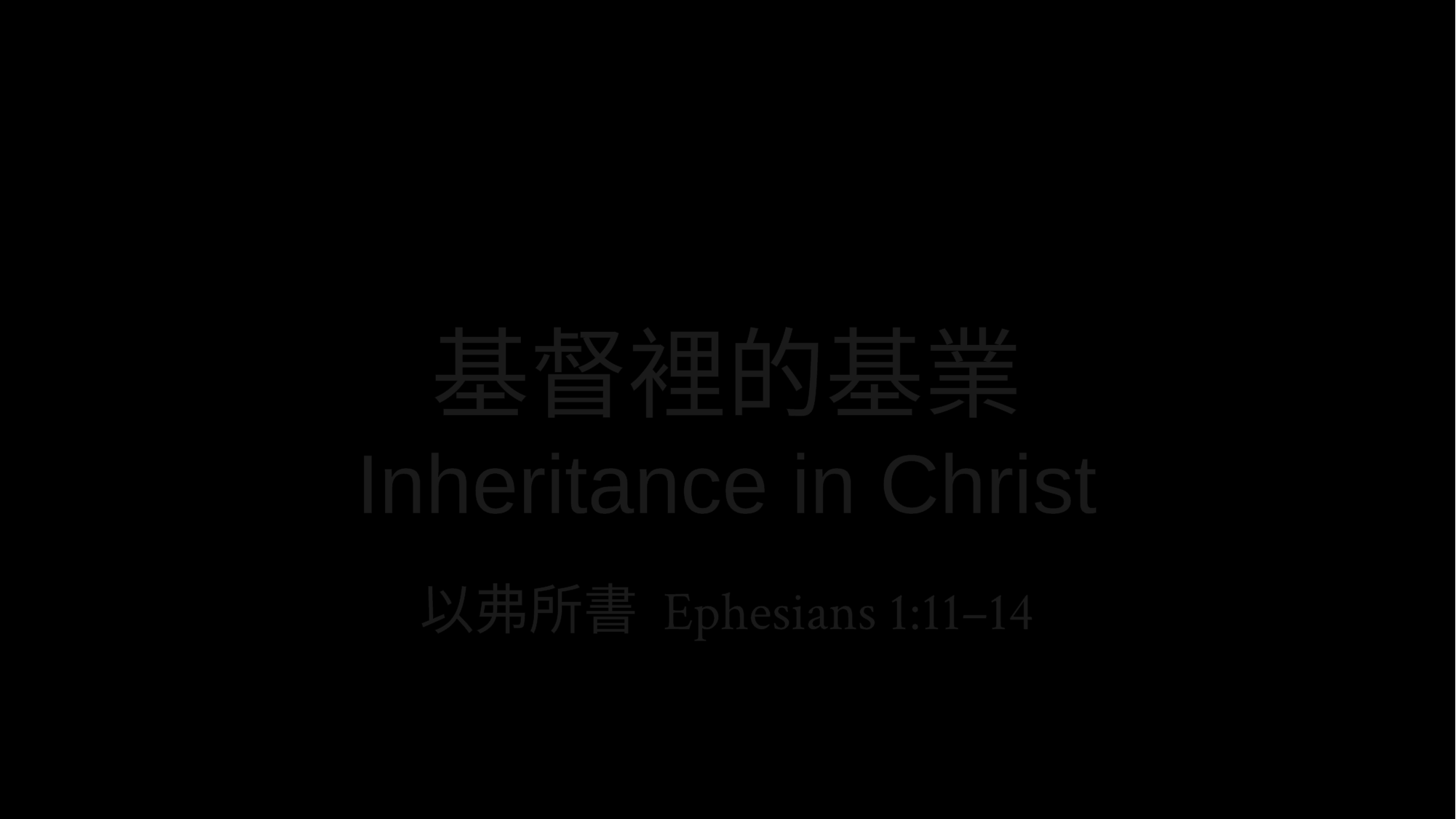

# 基督裡的基業 Inheritance in Christ
以弗所書 Ephesians 1:11–14